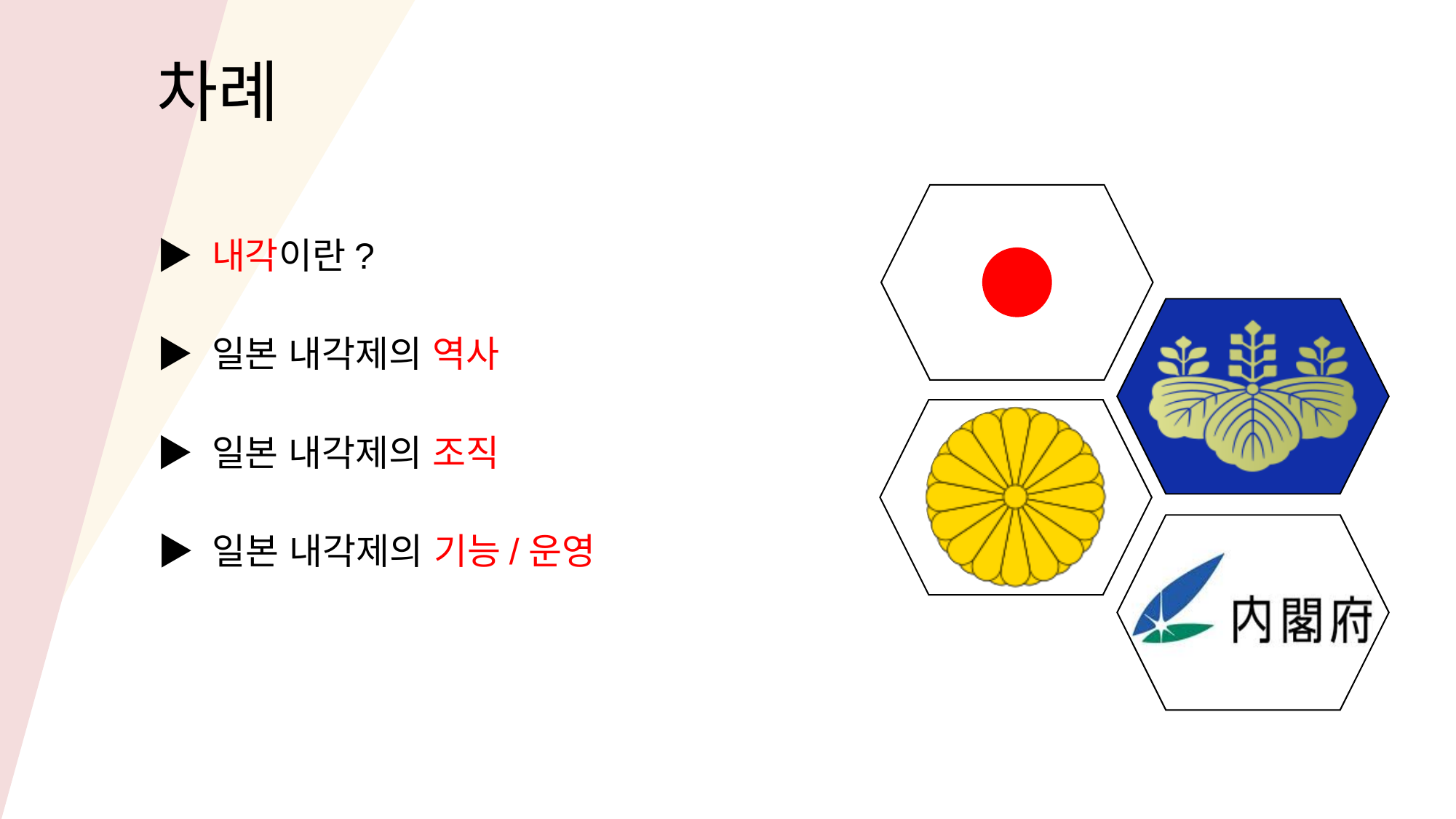

차례

▶ 내각이란?

▶ 일본 내각제의 역사

▶ 일본 내각제의 조직

▶ 일본 내각제의 기능/운영